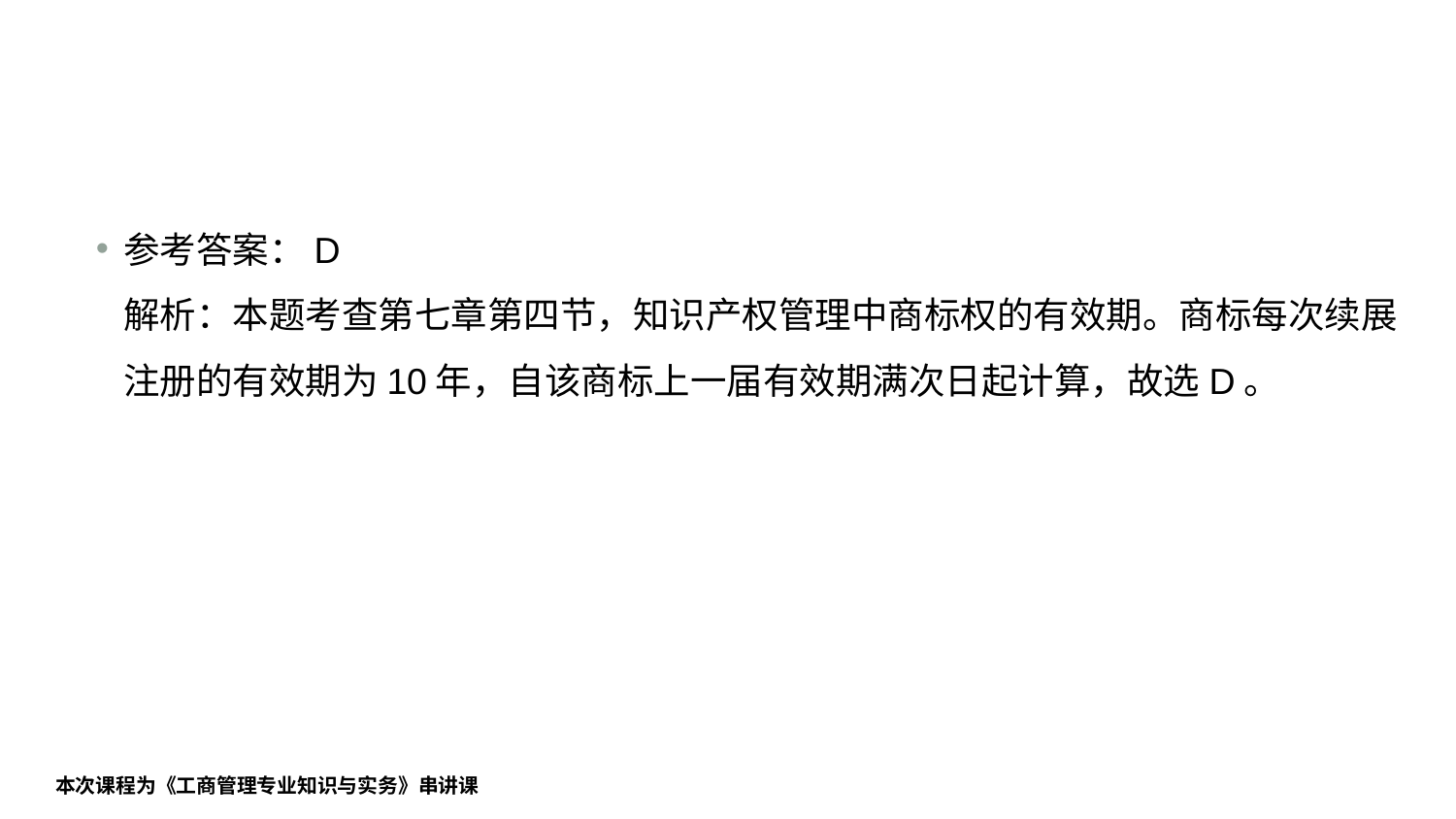

#

参考答案：D
解析：本题考查第七章第四节，知识产权管理中商标权的有效期。商标每次续展注册的有效期为10年，自该商标上一届有效期满次日起计算，故选D。